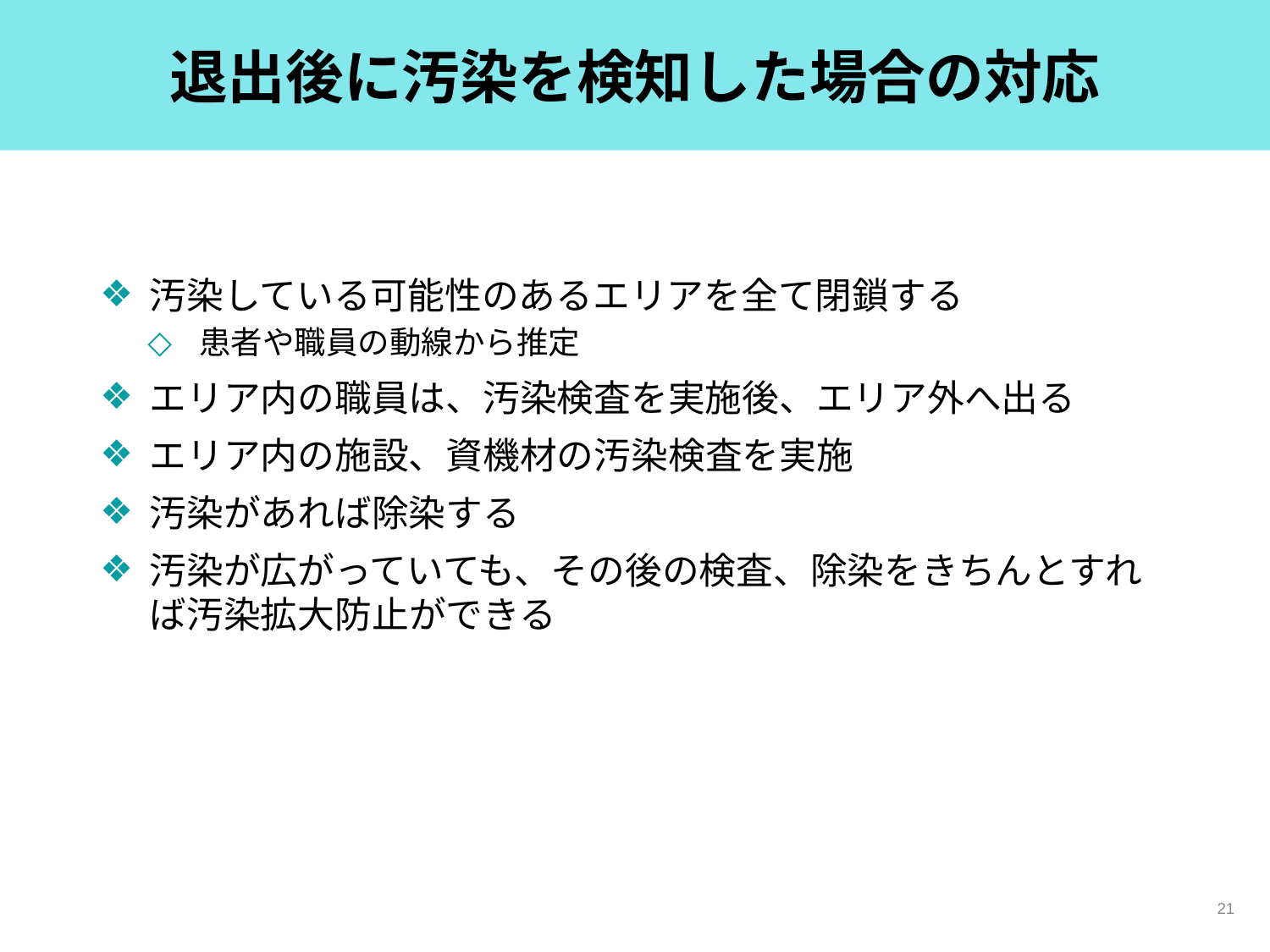

# 退出後に汚染を検知した場合の対応

汚染している可能性のあるエリアを全て閉鎖する
患者や職員の動線から推定
エリア内の職員は、汚染検査を実施後、エリア外へ出る
エリア内の施設、資機材の汚染検査を実施
汚染があれば除染する
汚染が広がっていても、その後の検査、除染をきちんとすれば汚染拡大防止ができる
21